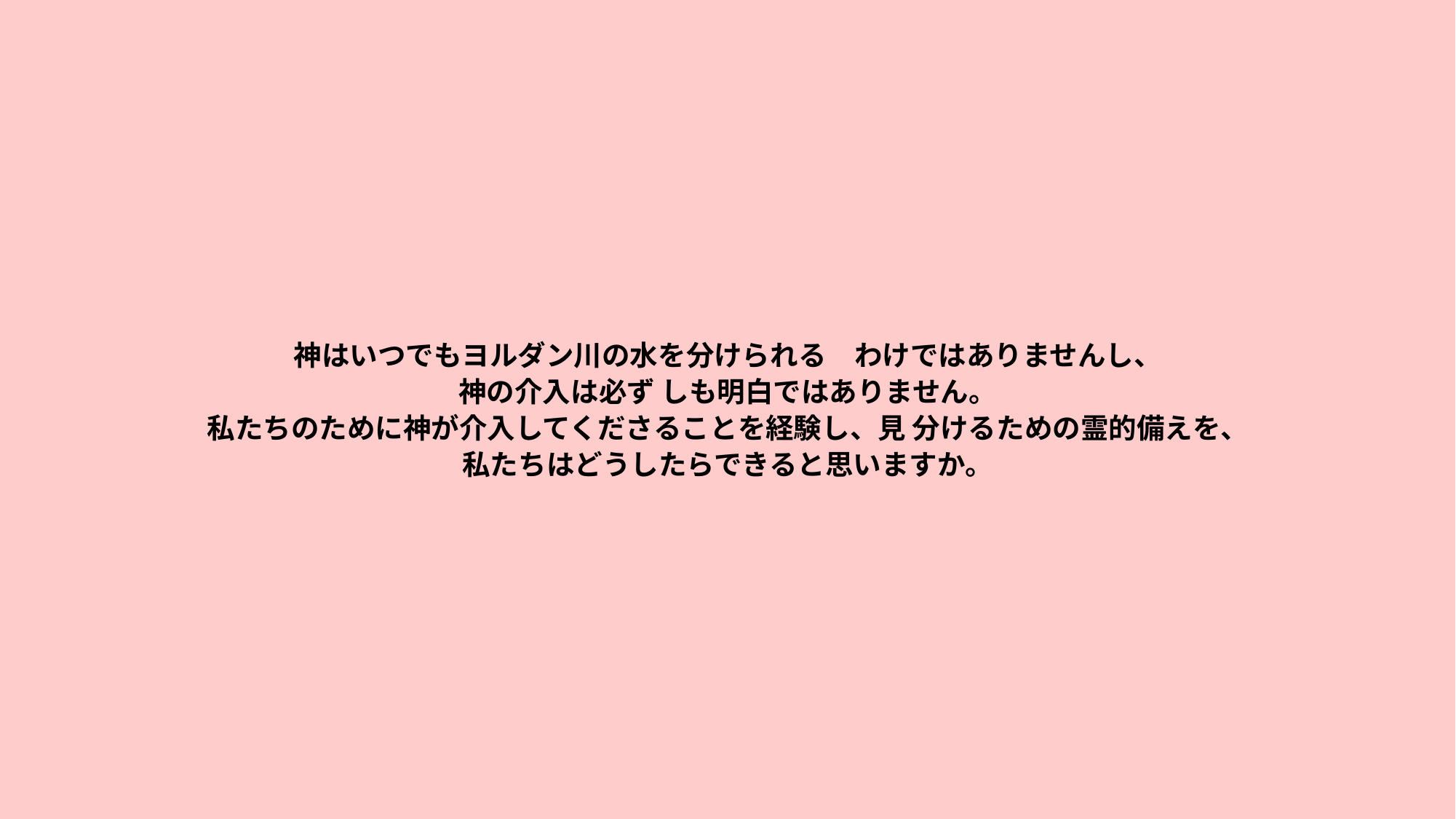

# 神はいつでもヨルダン川の水を分けられる　わけではありませんし、 神の介入は必ず しも明白ではありません。 私たちのために神が介入してくださることを経験し、見 分けるための霊的備えを、 私たちはどうしたらできると思いますか。